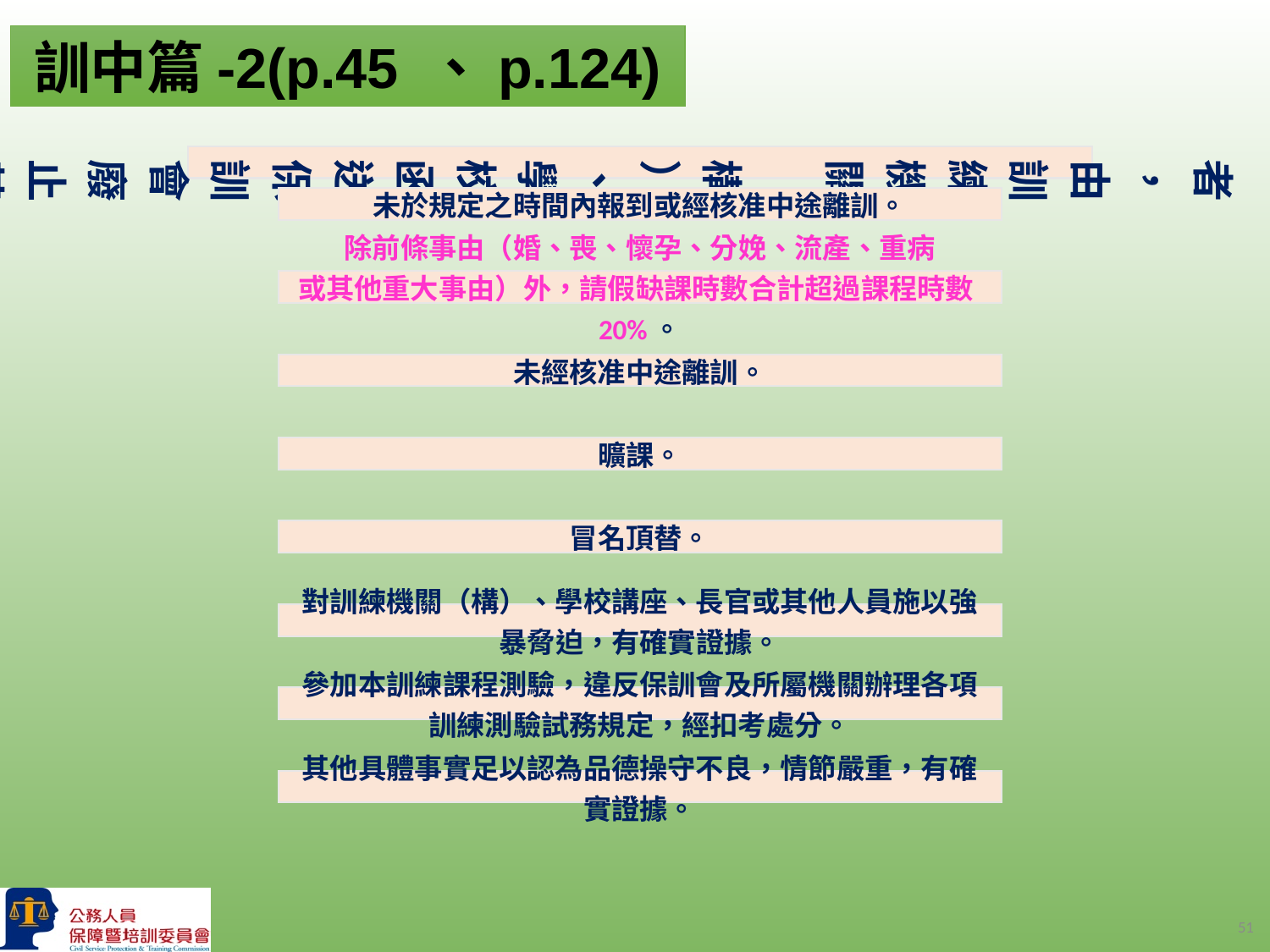

訓中篇-2(p.45 、p.124)
未於規定之時間內報到或經核准中途離訓。
除前條事由（婚、喪、懷孕、分娩、流產、重病
或其他重大事由）外，請假缺課時數合計超過課程時數20%。
其他具體事實足以認為品德操守不良，情節嚴重，有確實證據。
未經核准中途離訓。
曠課。
冒名頂替。
對訓練機關（構）、學校講座、長官或其他人員施以強暴脅迫，有確實證據。
參加本訓練課程測驗，違反保訓會及所屬機關辦理各項訓練測驗試務規定，經扣考處分。
51